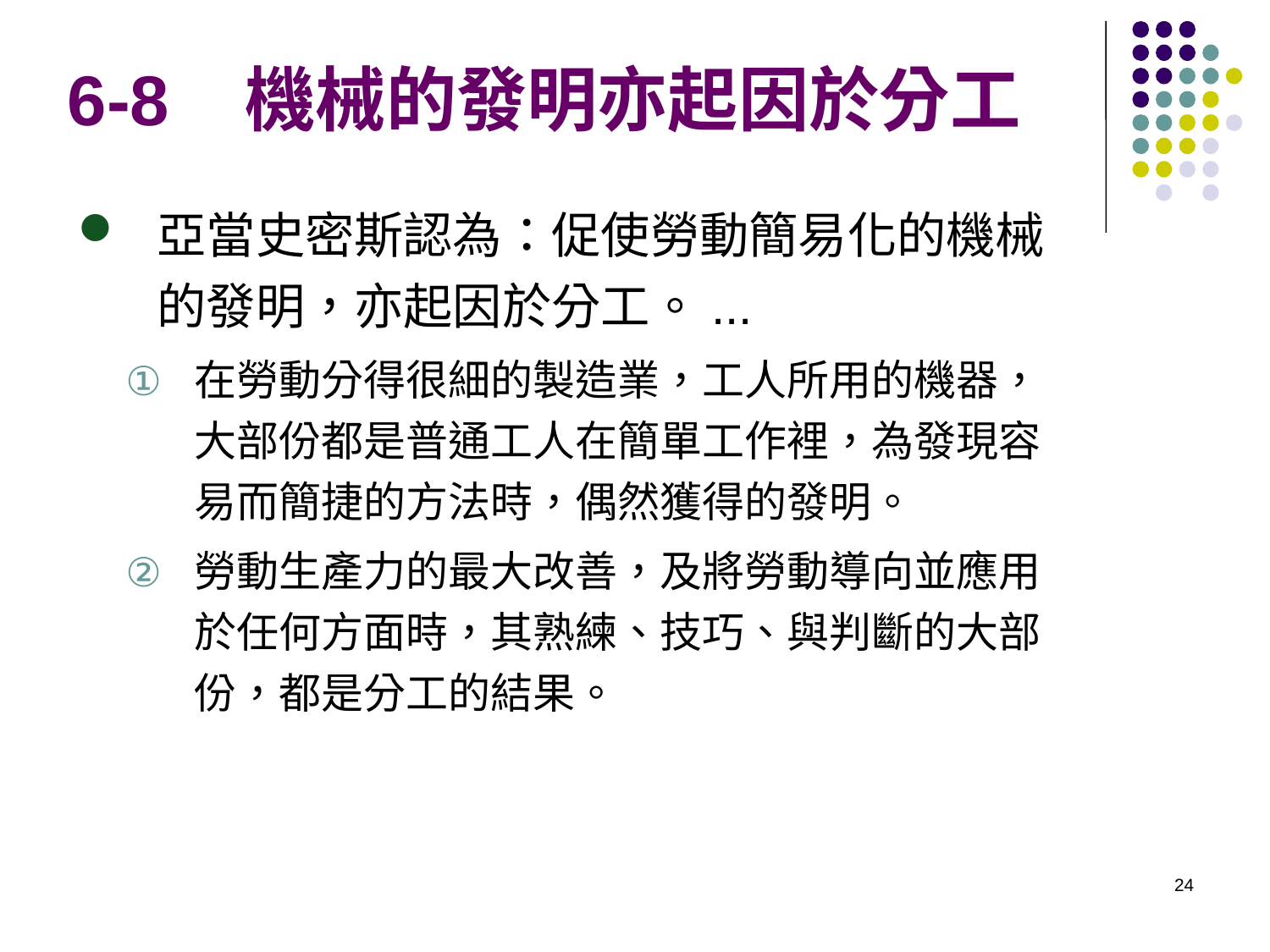

# 6-8   機械的發明亦起因於分工
亞當史密斯認為：促使勞動簡易化的機械的發明，亦起因於分工。...
在勞動分得很細的製造業，工人所用的機器，大部份都是普通工人在簡單工作裡，為發現容易而簡捷的方法時，偶然獲得的發明。
勞動生產力的最大改善，及將勞動導向並應用於任何方面時，其熟練、技巧、與判斷的大部份，都是分工的結果。
24